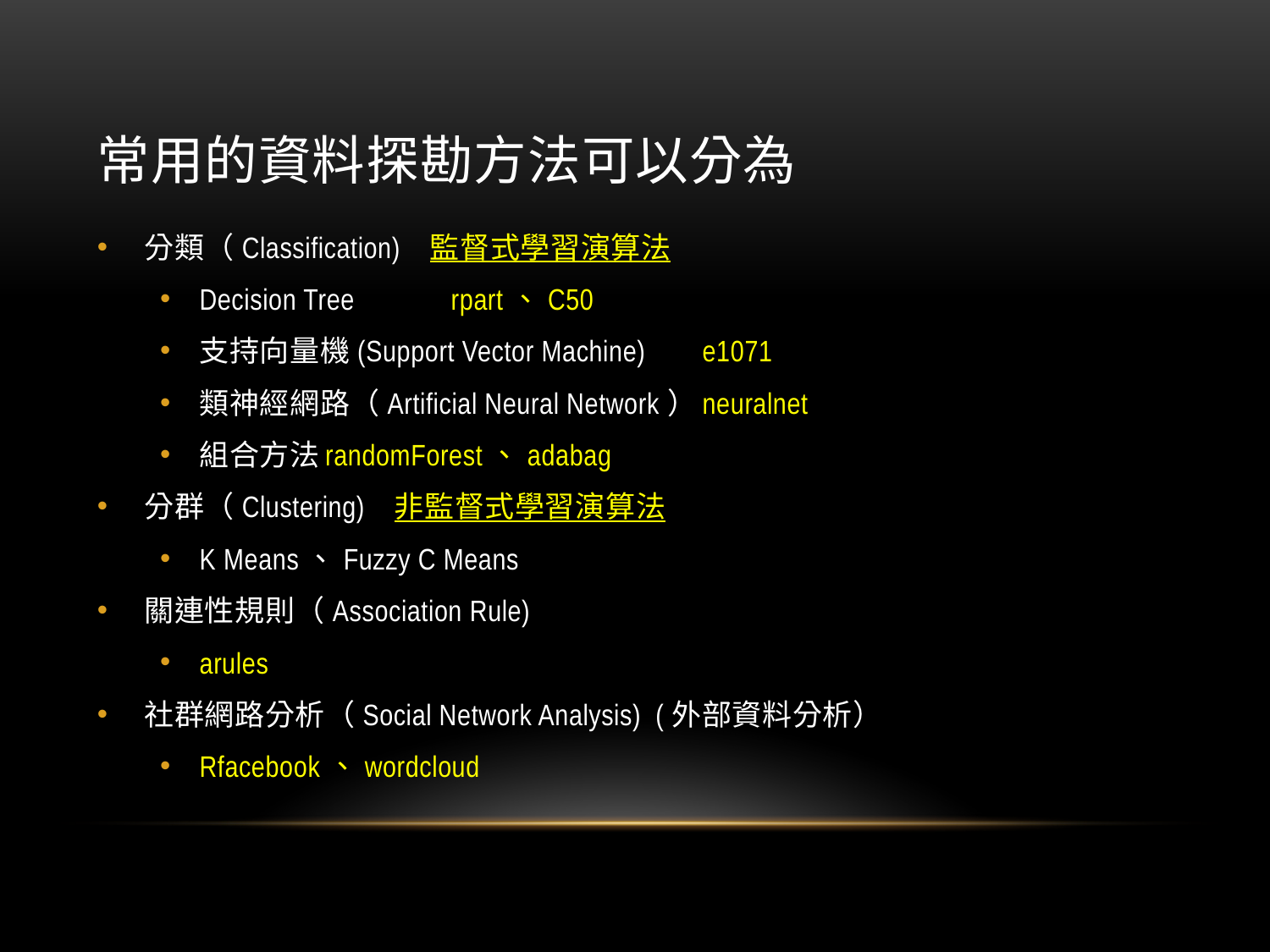

# 常用的資料探勘方法可以分為
分類（Classification)   監督式學習演算法
Decision Tree	rpart、C50
支持向量機(Support Vector Machine)	e1071
類神經網路（Artificial Neural Network）	neuralnet
組合方法		randomForest、adabag
分群（Clustering)   非監督式學習演算法
K Means、Fuzzy C Means
關連性規則（Association Rule)
arules
社群網路分析（Social Network Analysis)  (外部資料分析）
Rfacebook、wordcloud